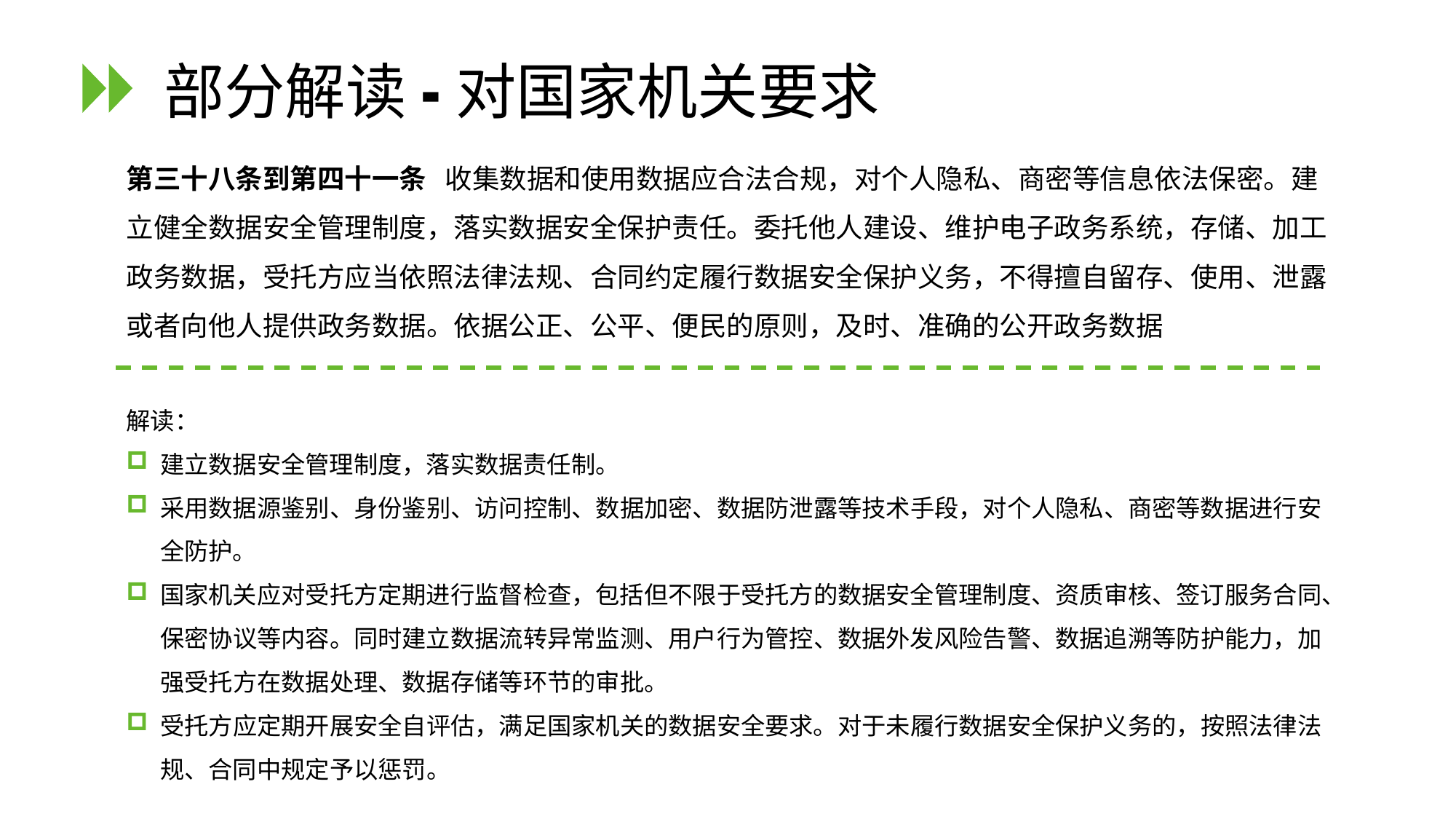

# 部分解读-对国家机关要求
第三十八条到第四十一条   收集数据和使用数据应合法合规，对个人隐私、商密等信息依法保密。建立健全数据安全管理制度，落实数据安全保护责任。委托他人建设、维护电子政务系统，存储、加工政务数据，受托方应当依照法律法规、合同约定履行数据安全保护义务，不得擅自留存、使用、泄露或者向他人提供政务数据。依据公正、公平、便民的原则，及时、准确的公开政务数据

解读：
建立数据安全管理制度，落实数据责任制。
采用数据源鉴别、身份鉴别、访问控制、数据加密、数据防泄露等技术手段，对个人隐私、商密等数据进行安全防护。
国家机关应对受托方定期进行监督检查，包括但不限于受托方的数据安全管理制度、资质审核、签订服务合同、保密协议等内容。同时建立数据流转异常监测、用户行为管控、数据外发风险告警、数据追溯等防护能力，加强受托方在数据处理、数据存储等环节的审批。
受托方应定期开展安全自评估，满足国家机关的数据安全要求。对于未履行数据安全保护义务的，按照法律法规、合同中规定予以惩罚。